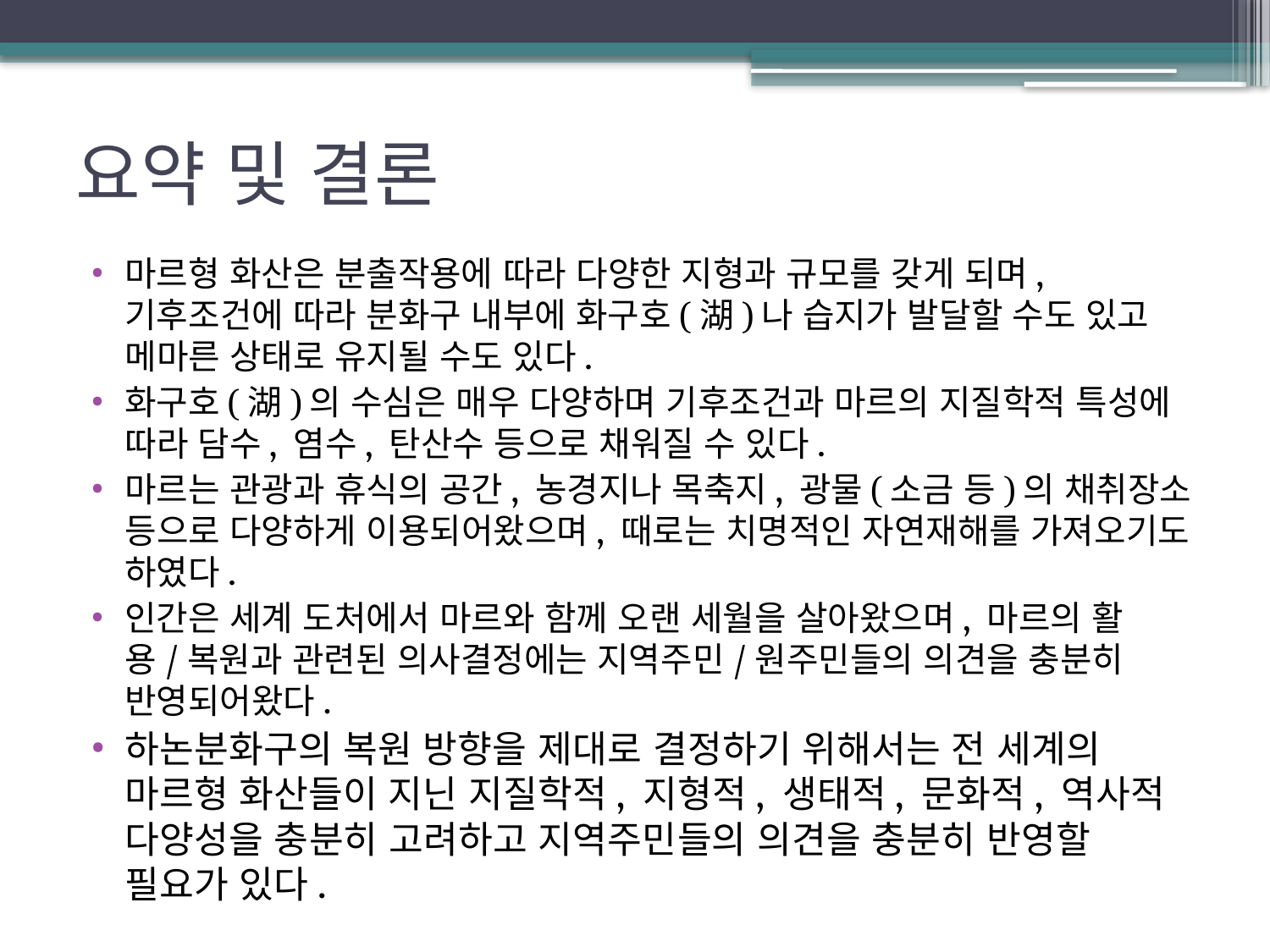

# 요약 및 결론
마르형 화산은 분출작용에 따라 다양한 지형과 규모를 갖게 되며, 기후조건에 따라 분화구 내부에 화구호(湖)나 습지가 발달할 수도 있고 메마른 상태로 유지될 수도 있다.
화구호(湖)의 수심은 매우 다양하며 기후조건과 마르의 지질학적 특성에 따라 담수, 염수, 탄산수 등으로 채워질 수 있다.
마르는 관광과 휴식의 공간, 농경지나 목축지, 광물(소금 등)의 채취장소 등으로 다양하게 이용되어왔으며, 때로는 치명적인 자연재해를 가져오기도 하였다.
인간은 세계 도처에서 마르와 함께 오랜 세월을 살아왔으며, 마르의 활용/복원과 관련된 의사결정에는 지역주민/원주민들의 의견을 충분히 반영되어왔다.
하논분화구의 복원 방향을 제대로 결정하기 위해서는 전 세계의 마르형 화산들이 지닌 지질학적, 지형적, 생태적, 문화적, 역사적 다양성을 충분히 고려하고 지역주민들의 의견을 충분히 반영할 필요가 있다.